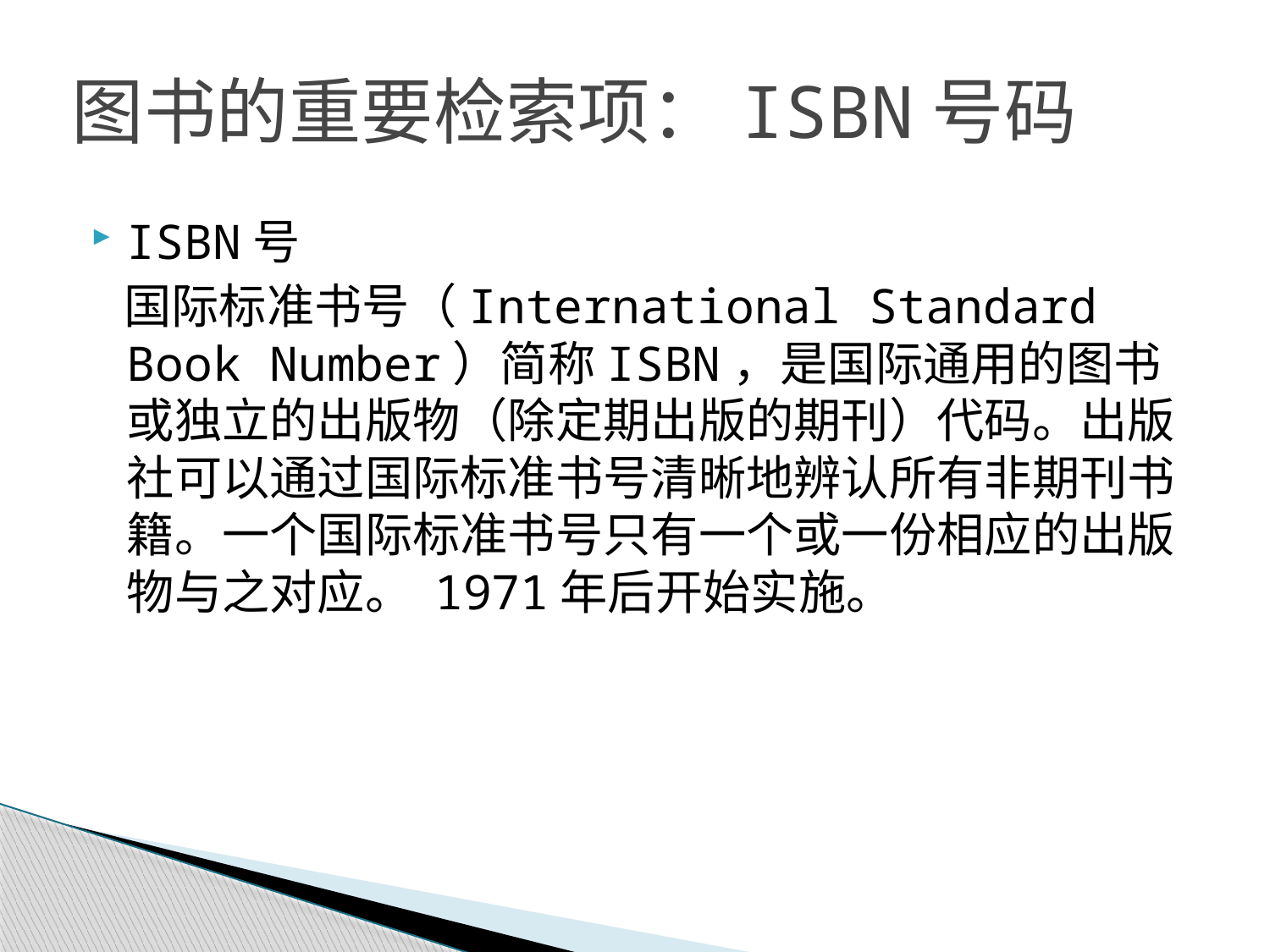

# 图书的重要检索项：ISBN号码
ISBN号
  国际标准书号（International Standard Book Number）简称ISBN，是国际通用的图书或独立的出版物（除定期出版的期刊）代码。出版社可以通过国际标准书号清晰地辨认所有非期刊书籍。一个国际标准书号只有一个或一份相应的出版物与之对应。 1971年后开始实施。